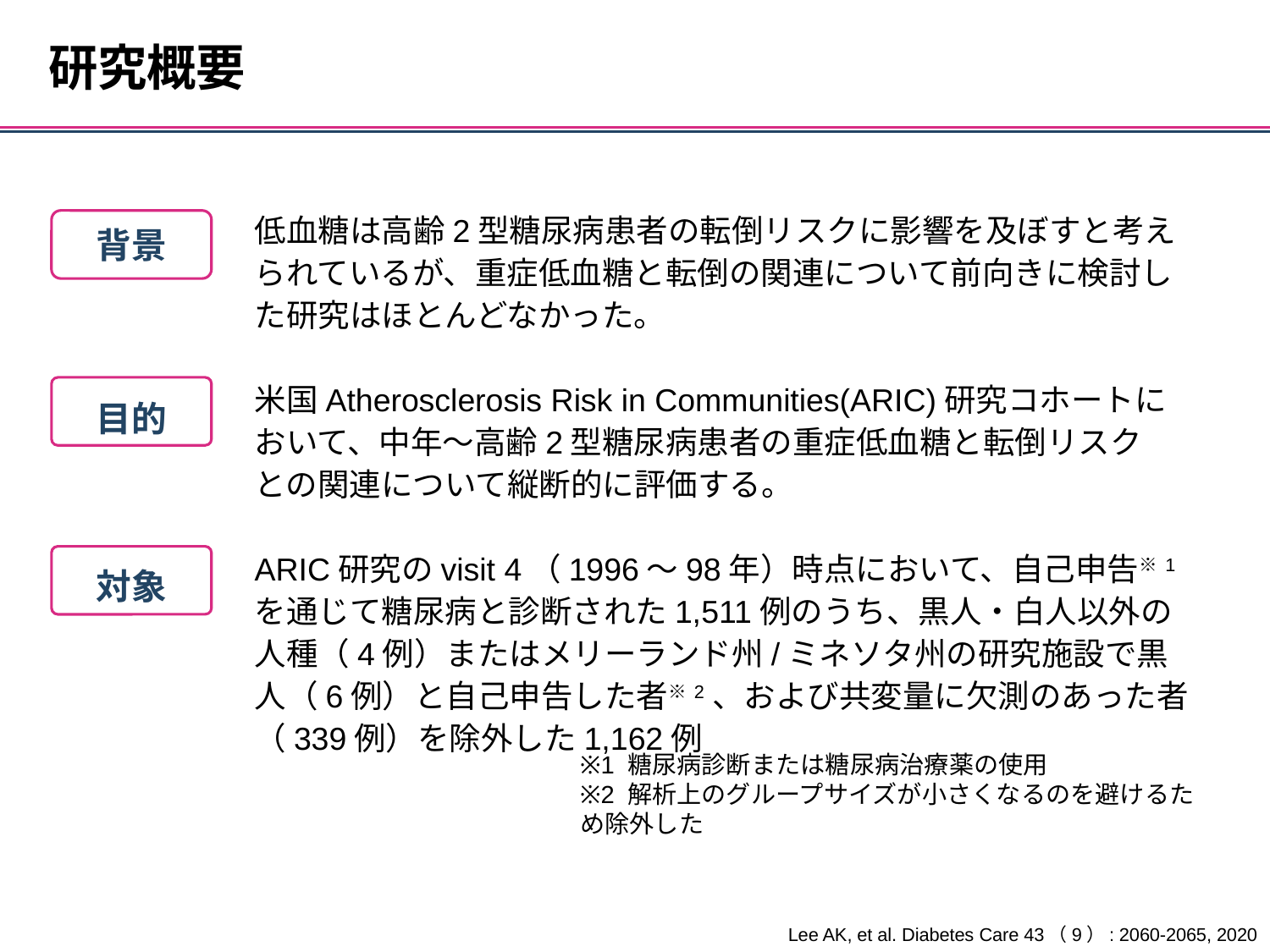

研究概要
低血糖は高齢2型糖尿病患者の転倒リスクに影響を及ぼすと考えられているが、重症低血糖と転倒の関連について前向きに検討した研究はほとんどなかった。

米国Atherosclerosis Risk in Communities(ARIC)研究コホートにおいて、中年～高齢2型糖尿病患者の重症低血糖と転倒リスク
との関連について縦断的に評価する。

ARIC研究のvisit 4（1996～98年）時点において、自己申告※1を通じて糖尿病と診断された1,511例のうち、黒人・白人以外の人種（4例）またはメリーランド州/ミネソタ州の研究施設で黒人（6例）と自己申告した者※2、および共変量に欠測のあった者（339例）を除外した1,162例

背景

目的

対象
※1 糖尿病診断または糖尿病治療薬の使用
※2 解析上のグループサイズが小さくなるのを避けるため除外した
Lee AK, et al. Diabetes Care 43（9）: 2060-2065, 2020